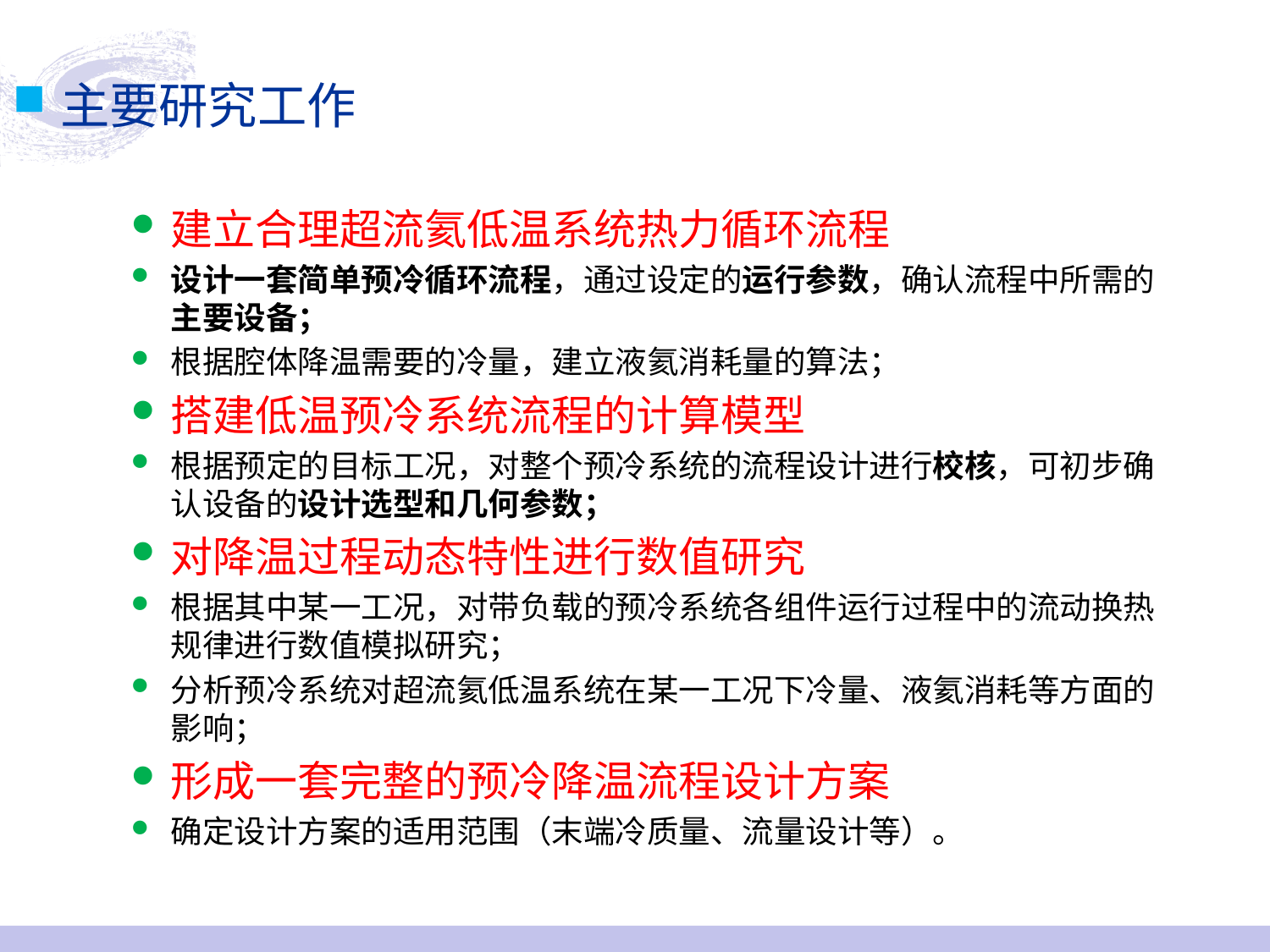

主要研究工作
建立合理超流氦低温系统热力循环流程
设计一套简单预冷循环流程，通过设定的运行参数，确认流程中所需的主要设备；
根据腔体降温需要的冷量，建立液氦消耗量的算法；
搭建低温预冷系统流程的计算模型
根据预定的目标工况，对整个预冷系统的流程设计进行校核，可初步确认设备的设计选型和几何参数；
对降温过程动态特性进行数值研究
根据其中某一工况，对带负载的预冷系统各组件运行过程中的流动换热规律进行数值模拟研究；
分析预冷系统对超流氦低温系统在某一工况下冷量、液氦消耗等方面的影响；
形成一套完整的预冷降温流程设计方案
确定设计方案的适用范围（末端冷质量、流量设计等）。